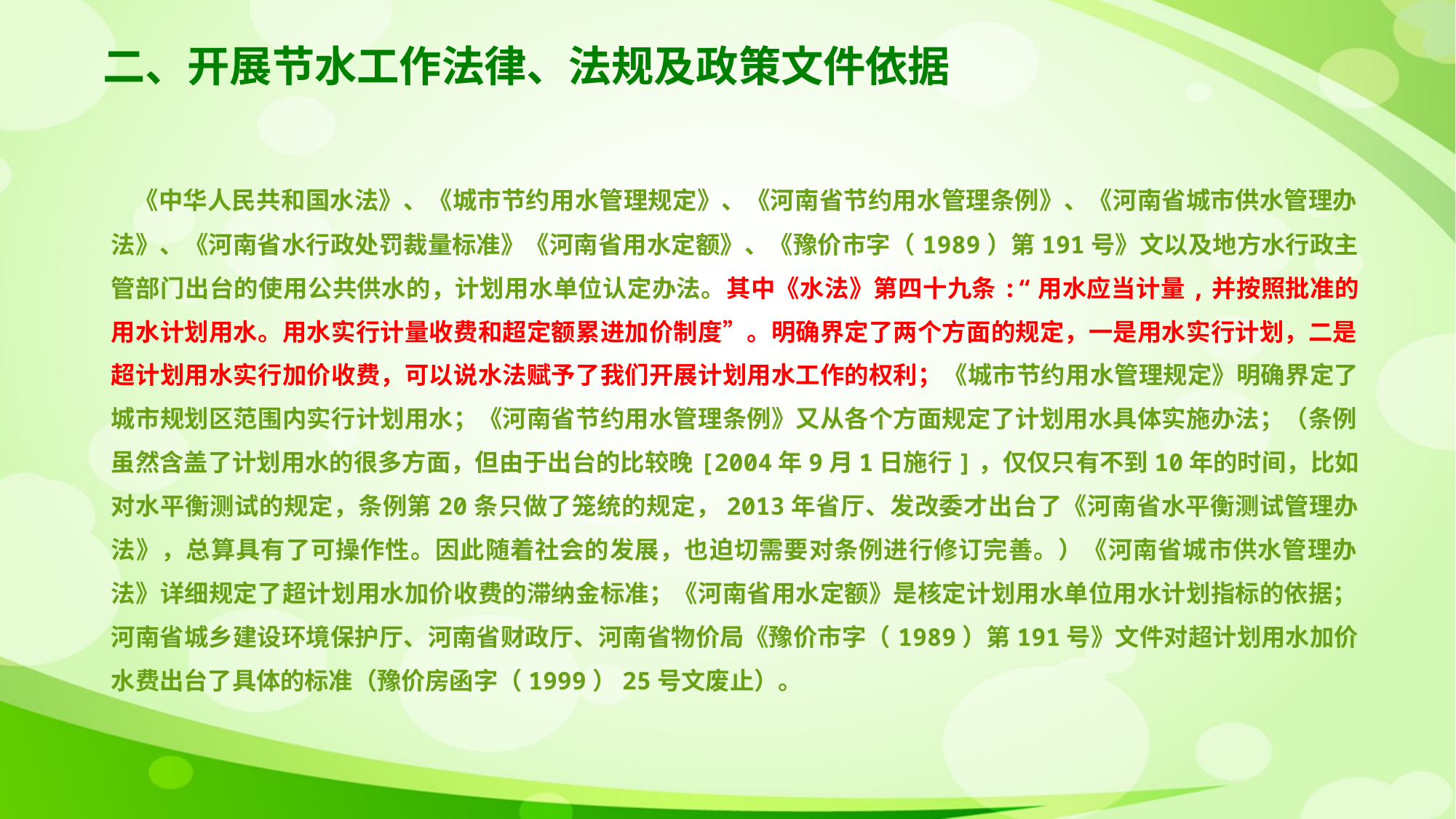

二、开展节水工作法律、法规及政策文件依据
         《中华人民共和国水法》、《城市节约用水管理规定》、《河南省节约用水管理条例》、《河南省城市供水管理办法》、《河南省水行政处罚裁量标准》《河南省用水定额》、《豫价市字（1989）第191号》文以及地方水行政主管部门出台的使用公共供水的，计划用水单位认定办法。其中《水法》第四十九条:“用水应当计量,并按照批准的用水计划用水。用水实行计量收费和超定额累进加价制度”。明确界定了两个方面的规定，一是用水实行计划，二是超计划用水实行加价收费，可以说水法赋予了我们开展计划用水工作的权利；《城市节约用水管理规定》明确界定了城市规划区范围内实行计划用水；《河南省节约用水管理条例》又从各个方面规定了计划用水具体实施办法；（条例虽然含盖了计划用水的很多方面，但由于出台的比较晚[2004年9月1日施行]，仅仅只有不到10年的时间，比如对水平衡测试的规定，条例第20条只做了笼统的规定，2013年省厅、发改委才出台了《河南省水平衡测试管理办法》，总算具有了可操作性。因此随着社会的发展，也迫切需要对条例进行修订完善。）《河南省城市供水管理办法》详细规定了超计划用水加价收费的滞纳金标准；《河南省用水定额》是核定计划用水单位用水计划指标的依据；河南省城乡建设环境保护厅、河南省财政厅、河南省物价局《豫价市字（1989）第191号》文件对超计划用水加价水费出台了具体的标准（豫价房函字（1999）25号文废止）。